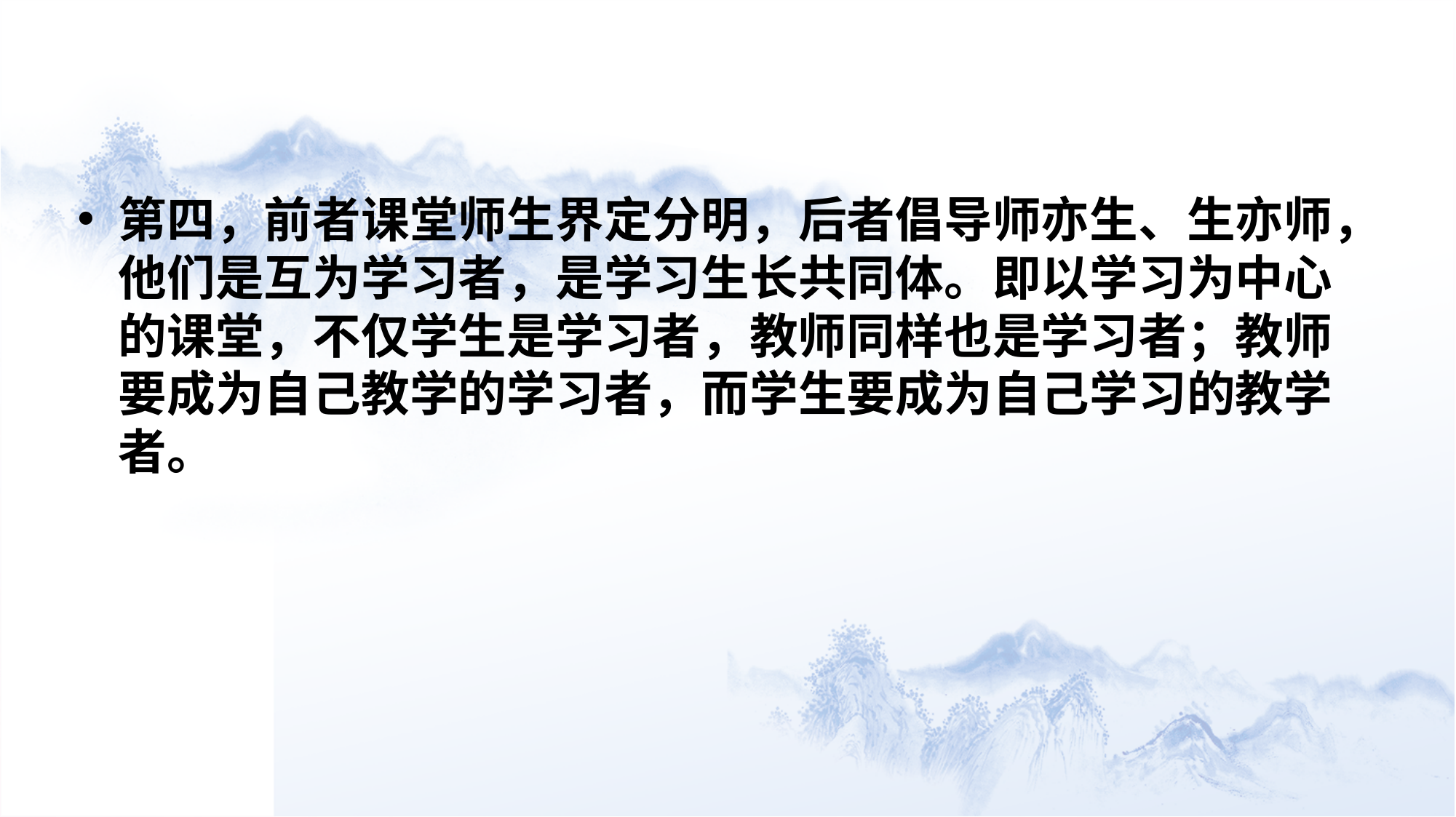

#
第四，前者课堂师生界定分明，后者倡导师亦生、生亦师，他们是互为学习者，是学习生长共同体。即以学习为中心的课堂，不仅学生是学习者，教师同样也是学习者；教师要成为自己教学的学习者，而学生要成为自己学习的教学者。